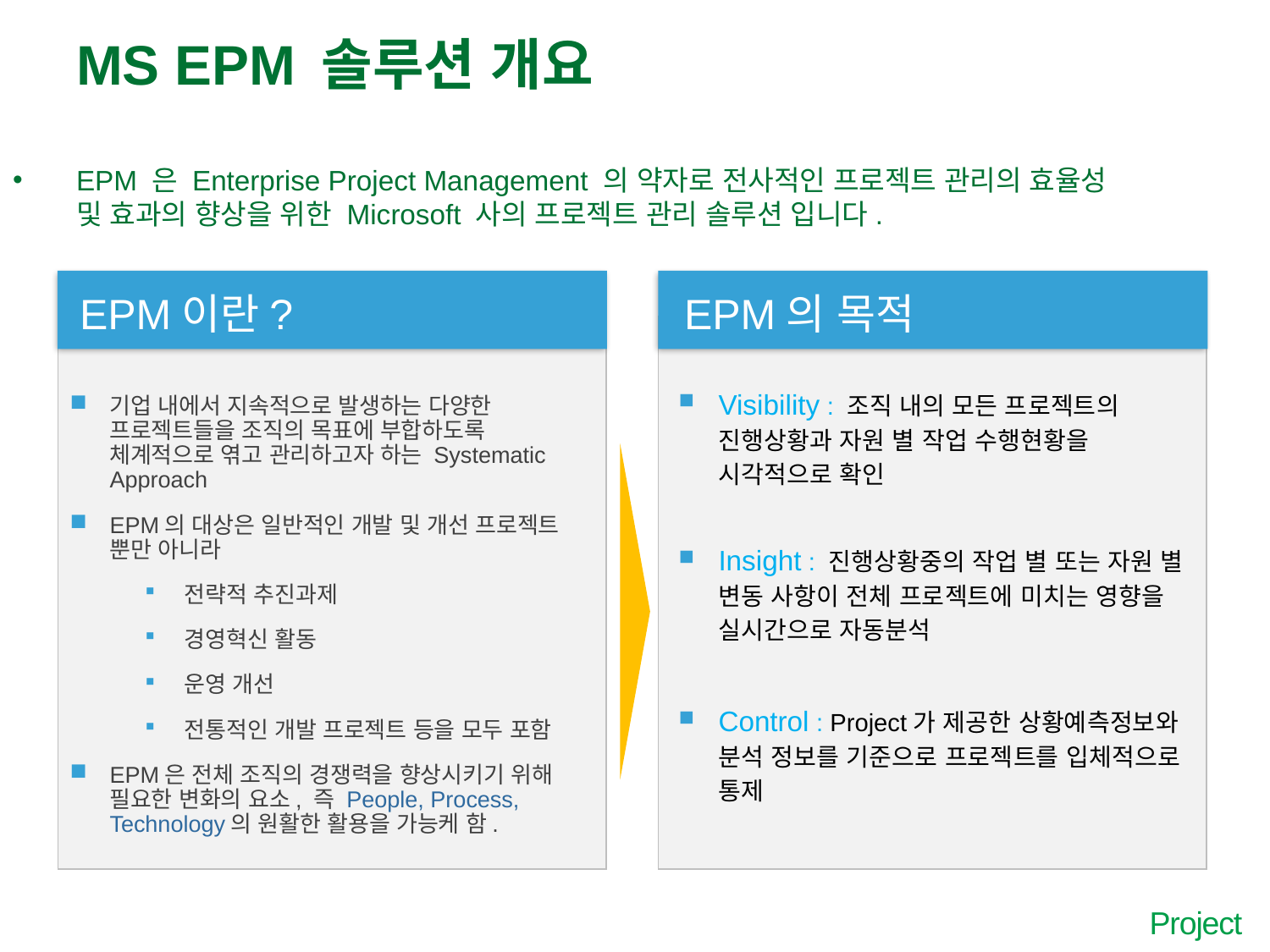

EPM 솔루션 소개
# MS EPM 솔루션 개요
EPM 은 Enterprise Project Management 의 약자로 전사적인 프로젝트 관리의 효율성 및 효과의 향상을 위한 Microsoft 사의 프로젝트 관리 솔루션 입니다.

Visibility : 조직 내의 모든 프로젝트의 진행상황과 자원 별 작업 수행현황을 시각적으로 확인
Insight : 진행상황중의 작업 별 또는 자원 별 변동 사항이 전체 프로젝트에 미치는 영향을 실시간으로 자동분석
Control : Project가 제공한 상황예측정보와 분석 정보를 기준으로 프로젝트를 입체적으로 통제
기업 내에서 지속적으로 발생하는 다양한 프로젝트들을 조직의 목표에 부합하도록 체계적으로 엮고 관리하고자 하는 Systematic Approach
EPM의 대상은 일반적인 개발 및 개선 프로젝트 뿐만 아니라
전략적 추진과제
경영혁신 활동
운영 개선
전통적인 개발 프로젝트 등을 모두 포함
EPM은 전체 조직의 경쟁력을 향상시키기 위해 필요한 변화의 요소, 즉 People, Process, Technology의 원활한 활용을 가능케 함.

EPM이란?
EPM의 목적